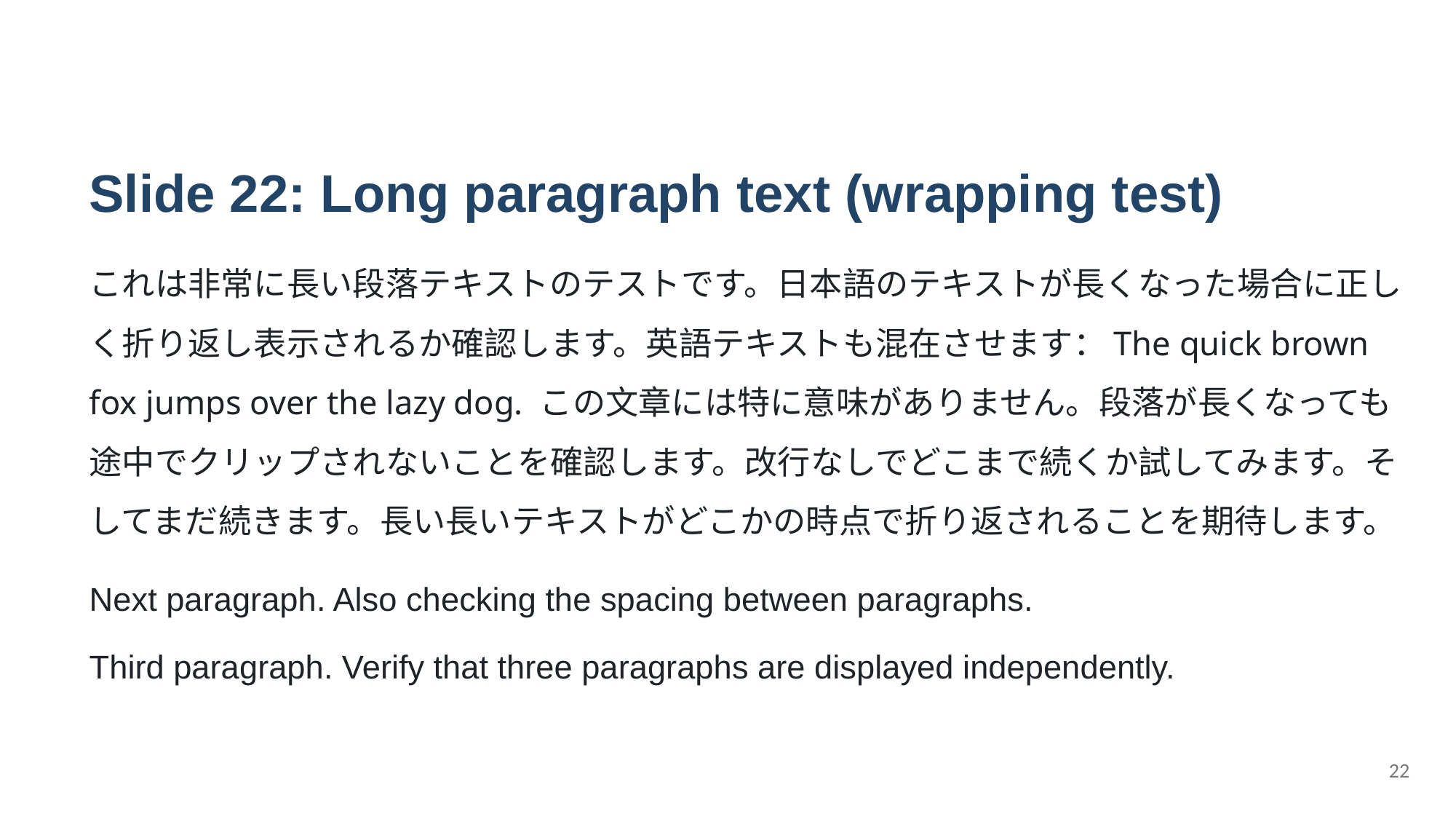

Slide 22: Long paragraph text (wrapping test)
これは非常に長い段落テキストのテストです。日本語のテキストが長くなった場合に正しく折り返し表示されるか確認します。英語テキストも混在させます：The quick brown fox jumps over the lazy dog. この文章には特に意味がありません。段落が長くなっても途中でクリップされないことを確認します。改行なしでどこまで続くか試してみます。そしてまだ続きます。長い長いテキストがどこかの時点で折り返されることを期待します。
Next paragraph. Also checking the spacing between paragraphs.
Third paragraph. Verify that three paragraphs are displayed independently.
22